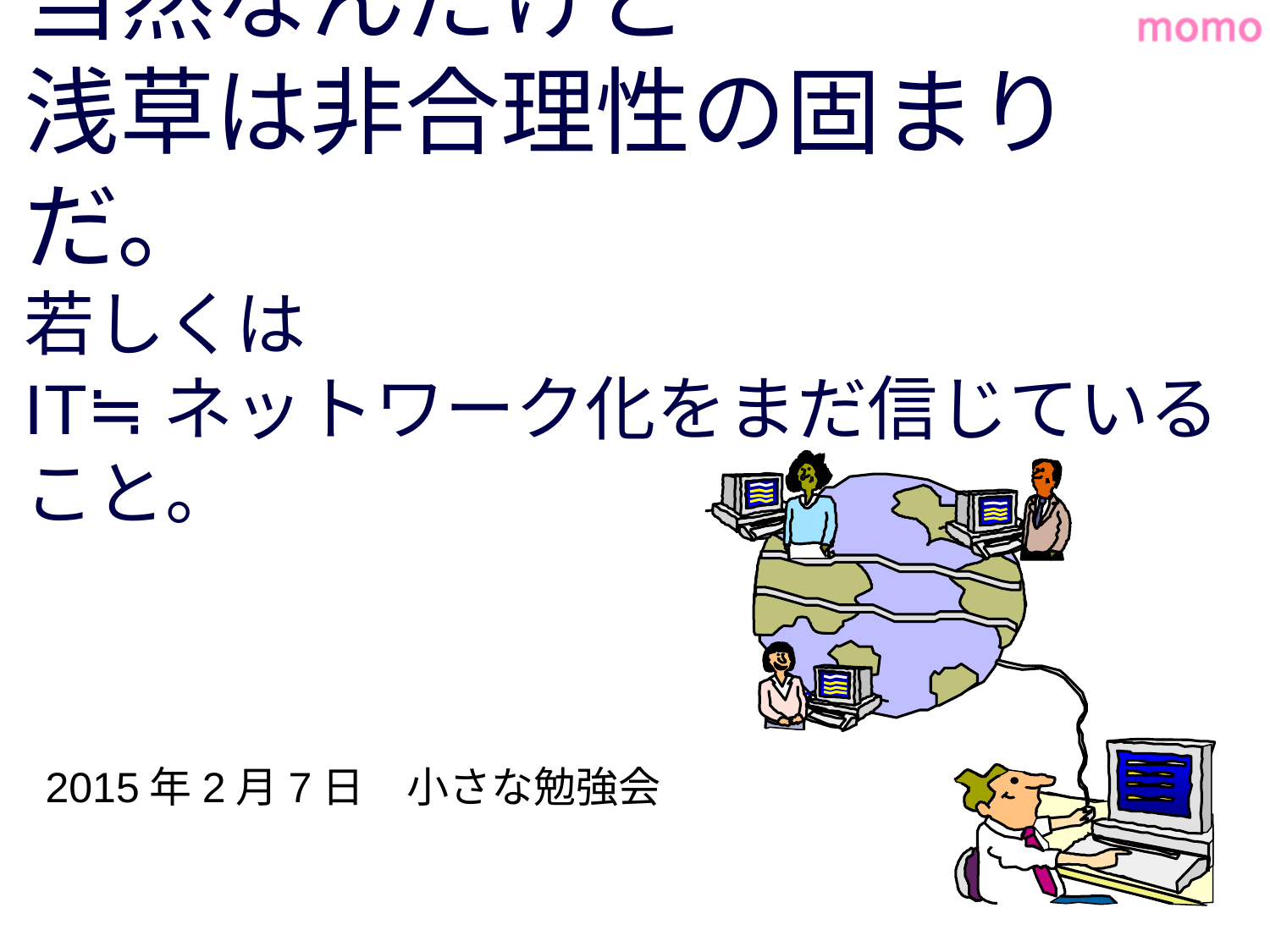

# 当然なんだけど 浅草は非合理性の固まりだ。 若しくは IT≒ネットワーク化をまだ信じていること。

2015年2月7日　小さな勉強会